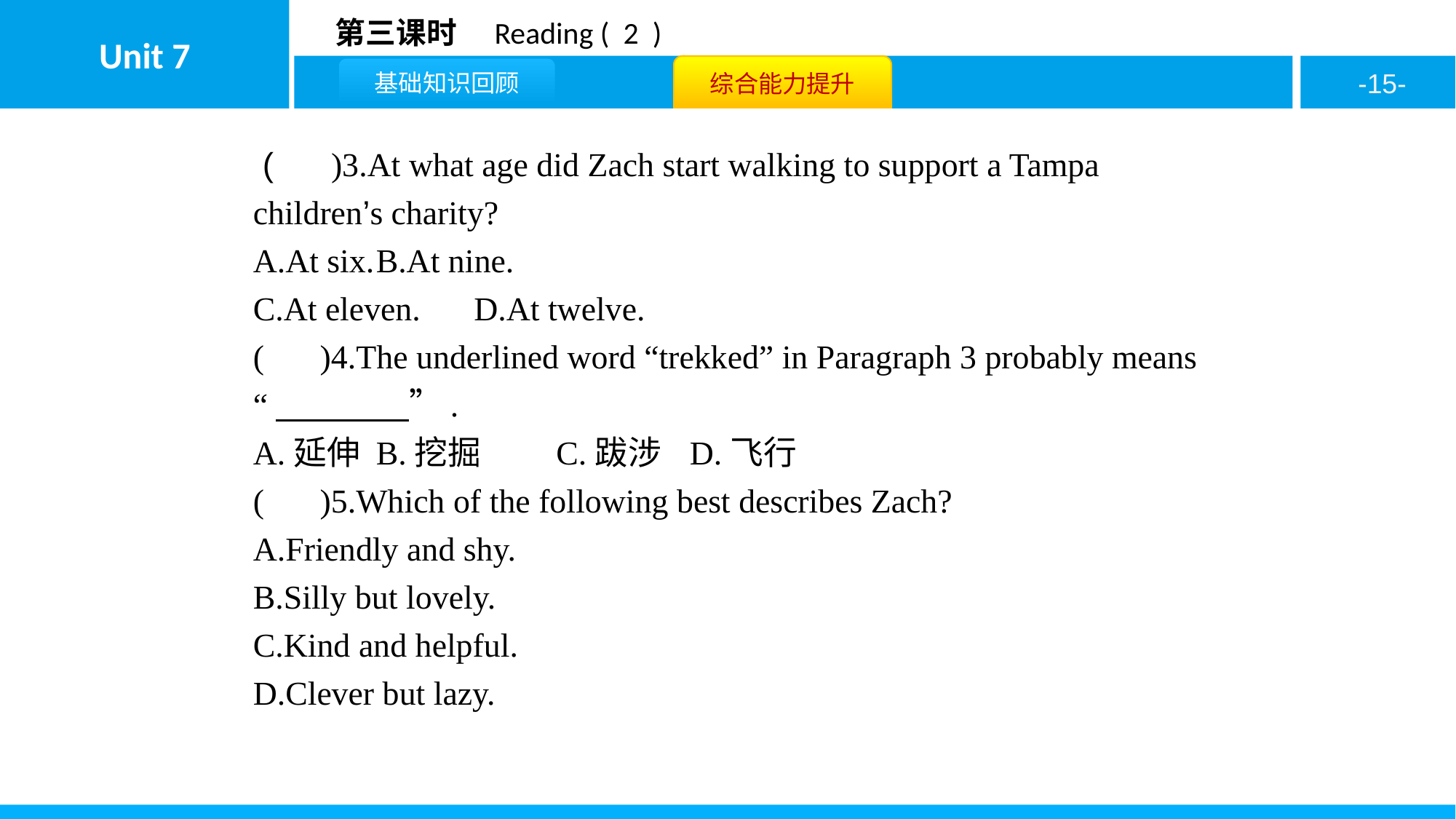

(  B  )3.At what age did Zach start walking to support a Tampa children’s charity?
A.At six.	B.At nine.
C.At eleven.	D.At twelve.
(  C  )4.The underlined word “trekked” in Paragraph 3 probably means “　　　　”.
A.延伸	B.挖掘	C.跋涉	D.飞行
(  C  )5.Which of the following best describes Zach?
A.Friendly and shy.
B.Silly but lovely.
C.Kind and helpful.
D.Clever but lazy.